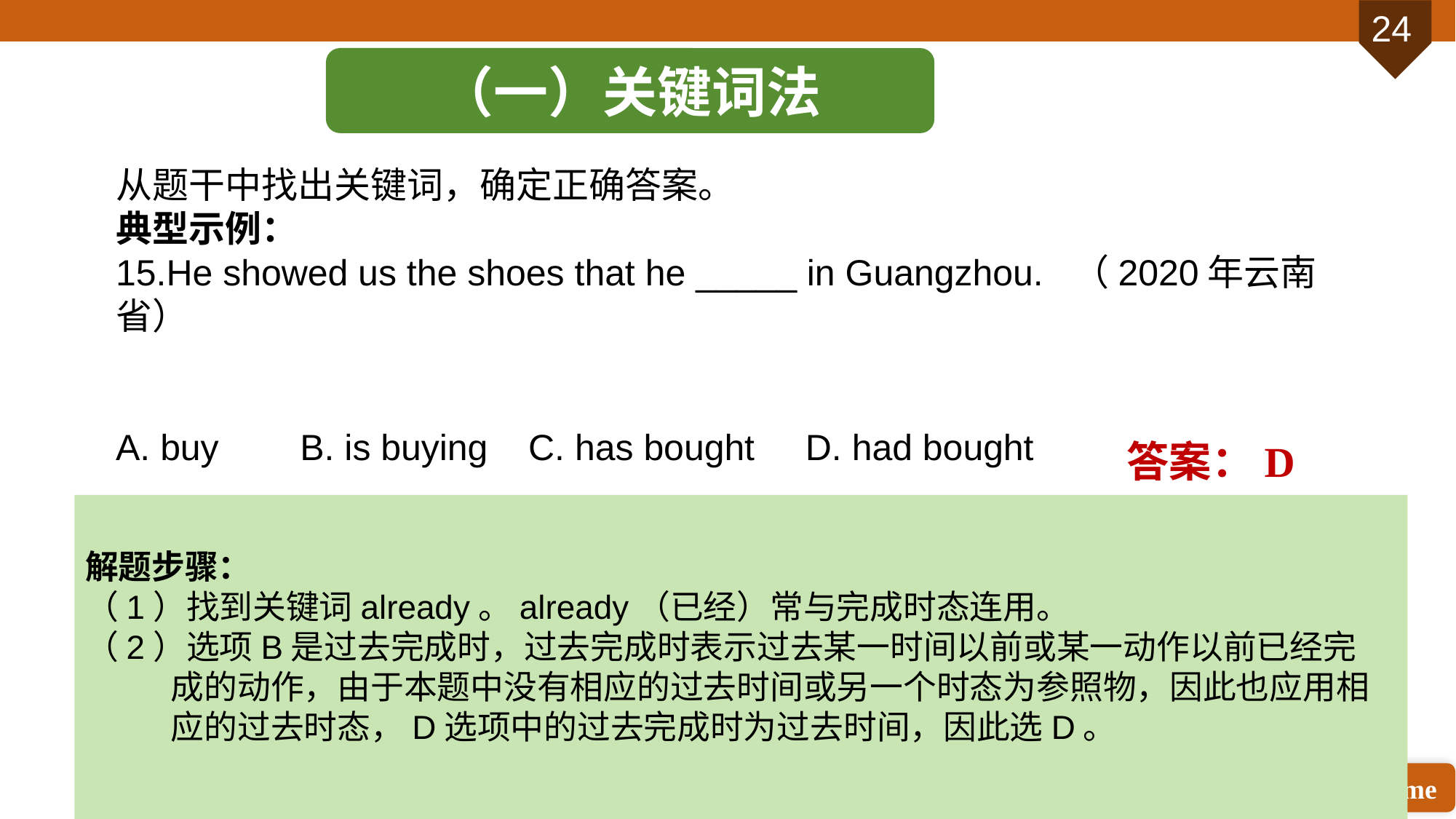

（一）关键词法
从题干中找出关键词，确定正确答案。
典型示例：
15.He showed us the shoes that he _____ in Guangzhou.  （2020年云南省）

A. buy        B. is buying    C. has bought     D. had bought
答案：D

解题步骤：
（1）找到关键词already。already（已经）常与完成时态连用。
（2）选项B是过去完成时，过去完成时表示过去某一时间以前或某一动作以前已经完成的动作，由于本题中没有相应的过去时间或另一个时态为参照物，因此也应用相应的过去时态，D选项中的过去完成时为过去时间，因此选D。